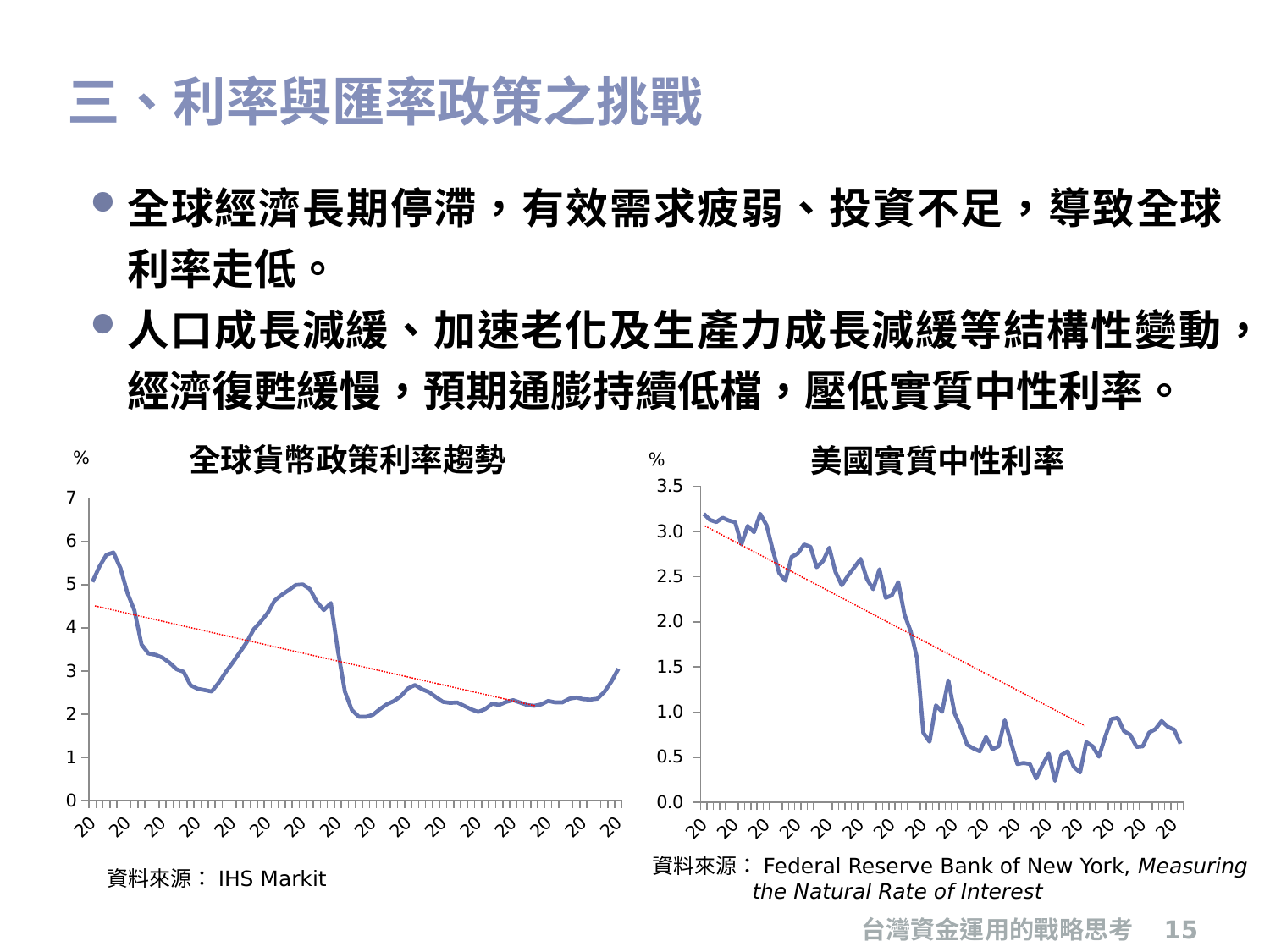

# 三、利率與匯率政策之挑戰
全球經濟長期停滯，有效需求疲弱、投資不足，導致全球利率走低。
人口成長減緩、加速老化及生產力成長減緩等結構性變動，經濟復甦緩慢，預期通膨持續低檔，壓低實質中性利率。

### Chart: 全球貨幣政策利率趨勢

| Category |  |
|---|---|
| 2000Q1 | 5.06333333333333 |
| 2000Q2 | 5.41666666666666 |
| 2000Q3 | 5.68999999999999 |
| 2000Q4 | 5.74333333333333 |
| 2001Q1 | 5.38 |
| 2001Q2 | 4.80333333333333 |
| 2001Q3 | 4.4 |
| 2001Q4 | 3.61333333333333 |
| 2002Q1 | 3.40333333333333 |
| 2002Q2 | 3.37333333333333 |
| 2002Q3 | 3.30666666666666 |
| 2002Q4 | 3.19 |
| 2003Q1 | 3.04 |
| 2003Q2 | 2.98 |
| 2003Q3 | 2.66666666666666 |
| 2003Q4 | 2.58666666666666 |
| 2004Q1 | 2.55666666666666 |
| 2004Q2 | 2.52333333333333 |
| 2004Q3 | 2.72333333333333 |
| 2004Q4 | 2.97 |
| 2005Q1 | 3.19 |
| 2005Q2 | 3.42666666666666 |
| 2005Q3 | 3.66333333333333 |
| 2005Q4 | 3.96333333333333 |
| 2006Q1 | 4.14333333333333 |
| 2006Q2 | 4.34666666666666 |
| 2006Q3 | 4.63333333333333 |
| 2006Q4 | 4.76333333333333 |
| 2007Q1 | 4.87333333333333 |
| 2007Q2 | 4.99 |
| 2007Q3 | 5.00333333333333 |
| 2007Q4 | 4.89666666666666 |
| 2008Q1 | 4.6 |
| 2008Q2 | 4.41 |
| 2008Q3 | 4.57333333333333 |
| 2008Q4 | 3.46666666666666 |
| 2009Q1 | 2.52 |
| 2009Q2 | 2.09333333333333 |
| 2009Q3 | 1.94 |
| 2009Q4 | 1.93666666666666 |
| 2010Q1 | 1.98333333333333 |
| 2010Q2 | 2.11666666666666 |
| 2010Q3 | 2.23 |
| 2010Q4 | 2.30333333333333 |
| 2011Q1 | 2.41666666666666 |
| 2011Q2 | 2.59666666666666 |
| 2011Q3 | 2.67333333333333 |
| 2011Q4 | 2.57666666666666 |
| 2012Q1 | 2.50999999999999 |
| 2012Q2 | 2.39333333333333 |
| 2012Q3 | 2.28333333333333 |
| 2012Q4 | 2.25999999999999 |
| 2013Q1 | 2.27 |
| 2013Q2 | 2.19 |
| 2013Q3 | 2.11333333333333 |
| 2013Q4 | 2.05 |
| 2014Q1 | 2.11666666666666 |
| 2014Q2 | 2.24 |
| 2014Q3 | 2.21333333333333 |
| 2014Q4 | 2.28333333333333 |
| 2015Q1 | 2.32333333333333 |
| 2015Q2 | 2.26666666666666 |
| 2015Q3 | 2.21 |
| 2015Q4 | 2.19333333333333 |
| 2016Q1 | 2.22666666666666 |
| 2016Q2 | 2.30666666666666 |
| 2016Q3 | 2.27 |
| 2016Q4 | 2.27 |
| 2017Q1 | 2.35666666666666 |
| 2017Q2 | 2.38333333333333 |
| 2017Q3 | 2.34666666666666 |
| 2017Q4 | 2.33666666666666 |
| 2018Q1 | 2.35666666666666 |
| 2018Q2 | 2.51666666666666 |
| 2018Q3 | 2.75333333333333 |
| 2018Q4 | 3.05 |

### Chart: 美國實質中性利率

| Category |  |
|---|---|
| 2000Q1 | 3.19437258140668 |
| 2000Q2 | 3.1274844085549 |
| 2000Q3 | 3.10493478655177 |
| 2000Q4 | 3.15143913282192 |
| 2001Q1 | 3.12025315759345 |
| 2001Q2 | 3.10266476357164 |
| 2001Q3 | 2.85736480455263 |
| 2001Q4 | 3.06074871717952 |
| 2002Q1 | 2.99162183233151 |
| 2002Q2 | 3.19444471291655 |
| 2002Q3 | 3.06913016814652 |
| 2002Q4 | 2.79385400663168 |
| 2003Q1 | 2.54177680865148 |
| 2003Q2 | 2.4540161164672 |
| 2003Q3 | 2.71913971463583 |
| 2003Q4 | 2.75681208164039 |
| 2004Q1 | 2.85565985415986 |
| 2004Q2 | 2.83044303905506 |
| 2004Q3 | 2.60422825160785 |
| 2004Q4 | 2.6719834469788 |
| 2005Q1 | 2.82051535563465 |
| 2005Q2 | 2.5508226104761 |
| 2005Q3 | 2.40325462890686 |
| 2005Q4 | 2.51218388464242 |
| 2006Q1 | 2.60275653669136 |
| 2006Q2 | 2.69625392754657 |
| 2006Q3 | 2.47229198778833 |
| 2006Q4 | 2.36121876328379 |
| 2007Q1 | 2.58063976091337 |
| 2007Q2 | 2.26526880106715 |
| 2007Q3 | 2.29411715491153 |
| 2007Q4 | 2.4389801820811 |
| 2008Q1 | 2.0803343657397 |
| 2008Q2 | 1.89032518881359 |
| 2008Q3 | 1.59761511503934 |
| 2008Q4 | 0.770203846740517 |
| 2009Q1 | 0.67092857571786 |
| 2009Q2 | 1.07443438630729 |
| 2009Q3 | 1.00263847521483 |
| 2009Q4 | 1.35050253471641 |
| 2010Q1 | 0.986263908751308 |
| 2010Q2 | 0.82710196856001 |
| 2010Q3 | 0.63772781117443 |
| 2010Q4 | 0.596553357869538 |
| 2011Q1 | 0.565182363299154 |
| 2011Q2 | 0.723859752870061 |
| 2011Q3 | 0.588297820590883 |
| 2011Q4 | 0.62060921858849 |
| 2012Q1 | 0.908680923313803 |
| 2012Q2 | 0.660027371950778 |
| 2012Q3 | 0.423974862417944 |
| 2012Q4 | 0.436079799204717 |
| 2013Q1 | 0.424022757248382 |
| 2013Q2 | 0.263622413633239 |
| 2013Q3 | 0.412320140040804 |
| 2013Q4 | 0.539195021410932 |
| 2014Q1 | 0.238351038847627 |
| 2014Q2 | 0.523676370629555 |
| 2014Q3 | 0.564927606049924 |
| 2014Q4 | 0.393025722207892 |
| 2015Q1 | 0.331342182285128 |
| 2015Q2 | 0.667037332506141 |
| 2015Q3 | 0.620221252209535 |
| 2015Q4 | 0.505323357613228 |
| 2016Q1 | 0.725016199663095 |
| 2016Q2 | 0.923237691028403 |
| 2016Q3 | 0.936059567929818 |
| 2016Q4 | 0.787908682583253 |
| 2017Q1 | 0.748826148105699 |
| 2017Q2 | 0.613692125906865 |
| 2017Q3 | 0.620038877602293 |
| 2017Q4 | 0.772804038527243 |
| 2018Q1 | 0.809630066908131 |
| 2018Q2 | 0.90038835625577 |
| 2018Q3 | 0.835890165748629 |
| 2018Q4 | 0.805287364093738 |
| 2019Q1 | 0.649339342654668 |
資料來源：Federal Reserve Bank of New York, Measuring the Natural Rate of Interest
資料來源：IHS Markit
台灣資金運用的戰略思考
15